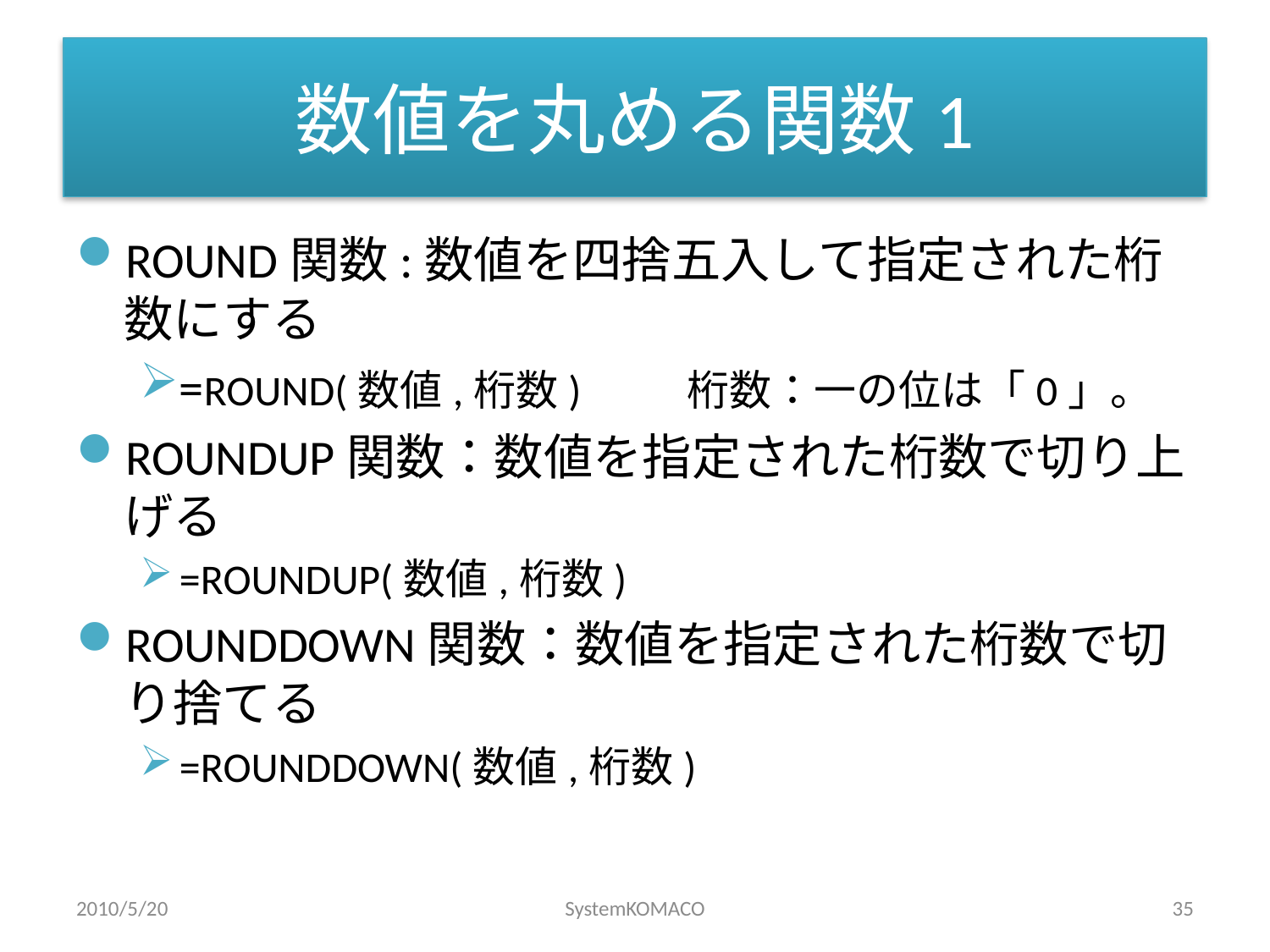

# 数値を丸める関数1
ROUND関数:数値を四捨五入して指定された桁数にする
=ROUND(数値,桁数)	桁数：一の位は「0」。
ROUNDUP関数：数値を指定された桁数で切り上げる
=ROUNDUP(数値,桁数)
ROUNDDOWN関数：数値を指定された桁数で切り捨てる
=ROUNDDOWN(数値,桁数)
2010/5/20
SystemKOMACO
35